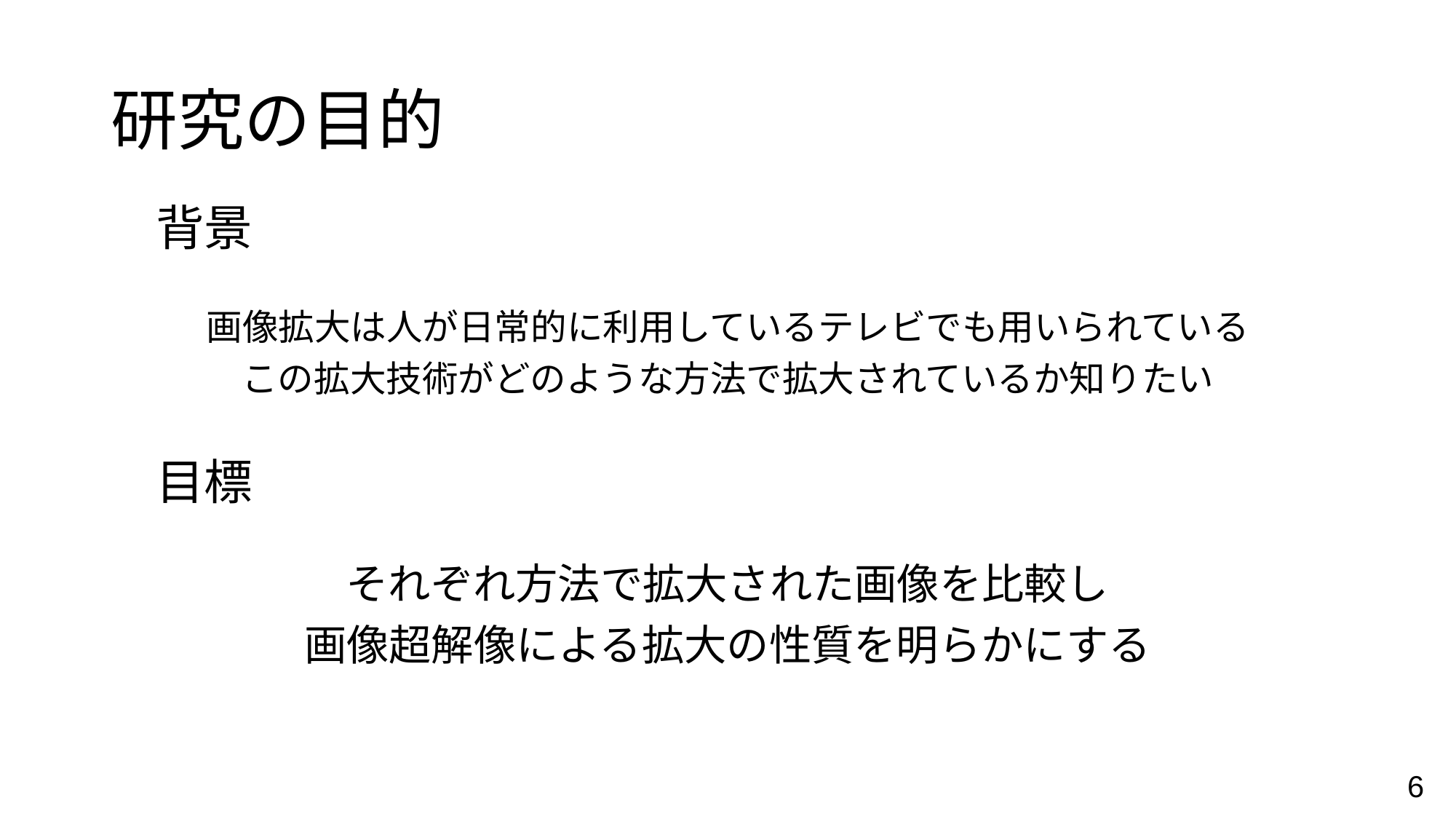

# 研究の目的
背景

画像拡大は人が日常的に利用しているテレビでも用いられている
この拡大技術がどのような方法で拡大されているか知りたい
目標

それぞれ方法で拡大された画像を比較し
画像超解像による拡大の性質を明らかにする
6